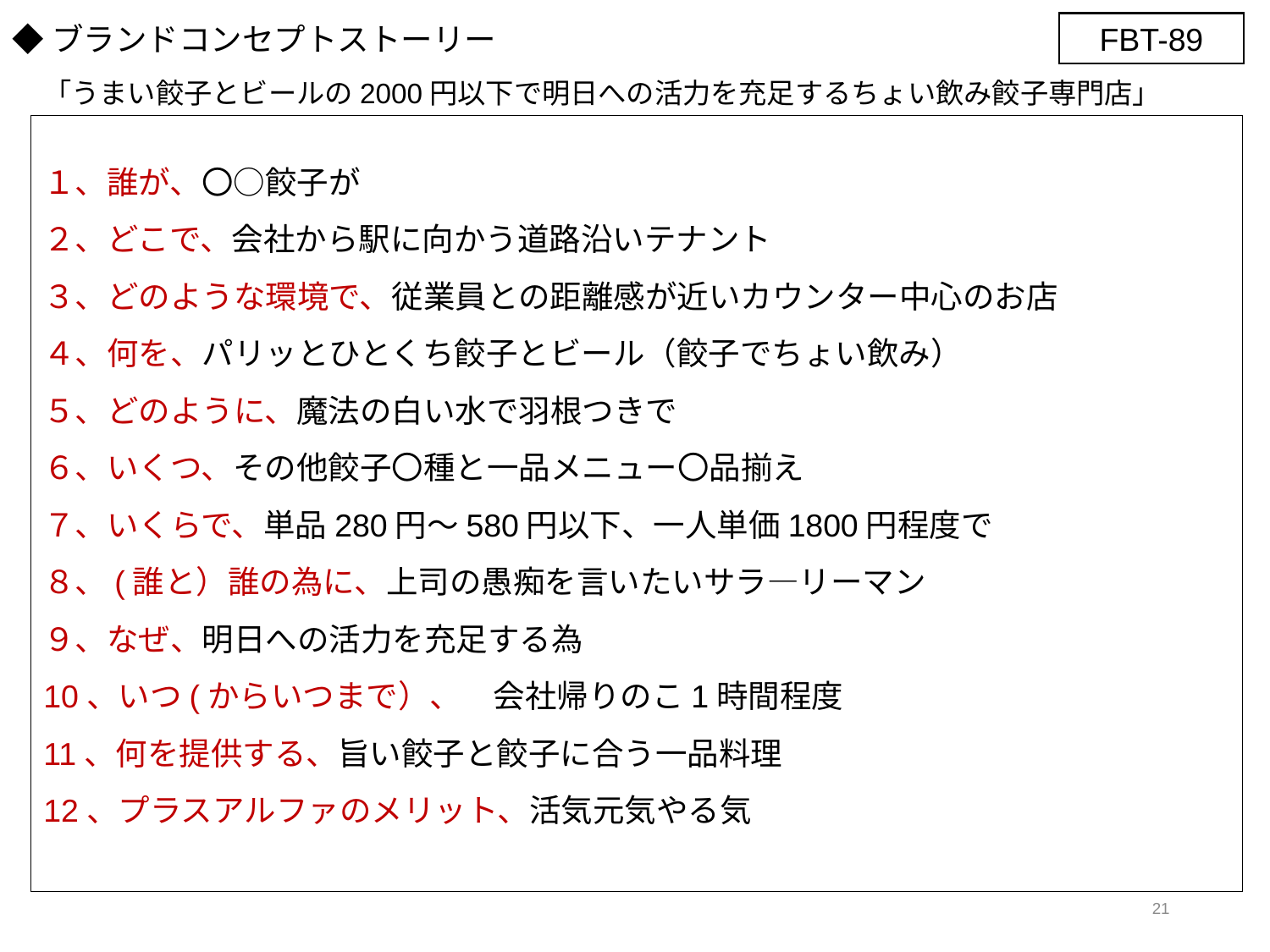

◆ブランドコンセプトストーリー
FBT-89
「うまい餃子とビールの2000円以下で明日への活力を充足するちょい飲み餃子専門店」

１、誰が、〇○餃子が
２、どこで、会社から駅に向かう道路沿いテナント
３、どのような環境で、従業員との距離感が近いカウンター中心のお店
４、何を、パリッとひとくち餃子とビール（餃子でちょい飲み）
５、どのように、魔法の白い水で羽根つきで
６、いくつ、その他餃子〇種と一品メニュー〇品揃え
７、いくらで、単品280円～580円以下、一人単価1800円程度で
８、(誰と）誰の為に、上司の愚痴を言いたいサラ―リーマン
９、なぜ、明日への活力を充足する為
10、いつ(からいつまで）、　会社帰りのこ1時間程度
11、何を提供する、旨い餃子と餃子に合う一品料理
12、プラスアルファのメリット、活気元気やる気

21